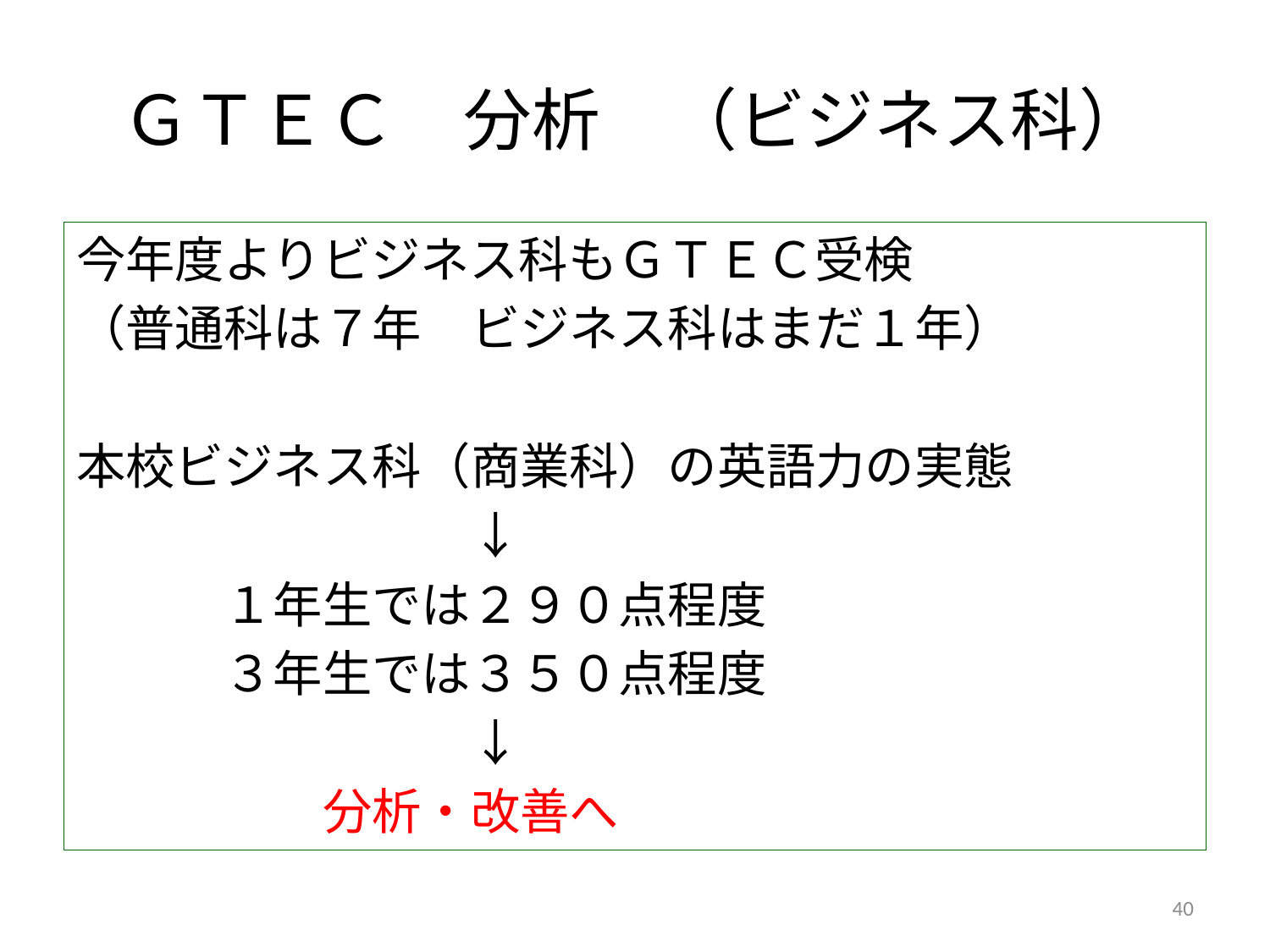

# ＧＴＥＣ　分析　（ビジネス科）
今年度よりビジネス科もＧＴＥＣ受検
（普通科は７年　ビジネス科はまだ１年）

本校ビジネス科（商業科）の英語力の実態
　　　　　　　　↓
　　　１年生では２９０点程度
　　　３年生では３５０点程度
　　　　　　　　↓
　　　　　分析・改善へ
40